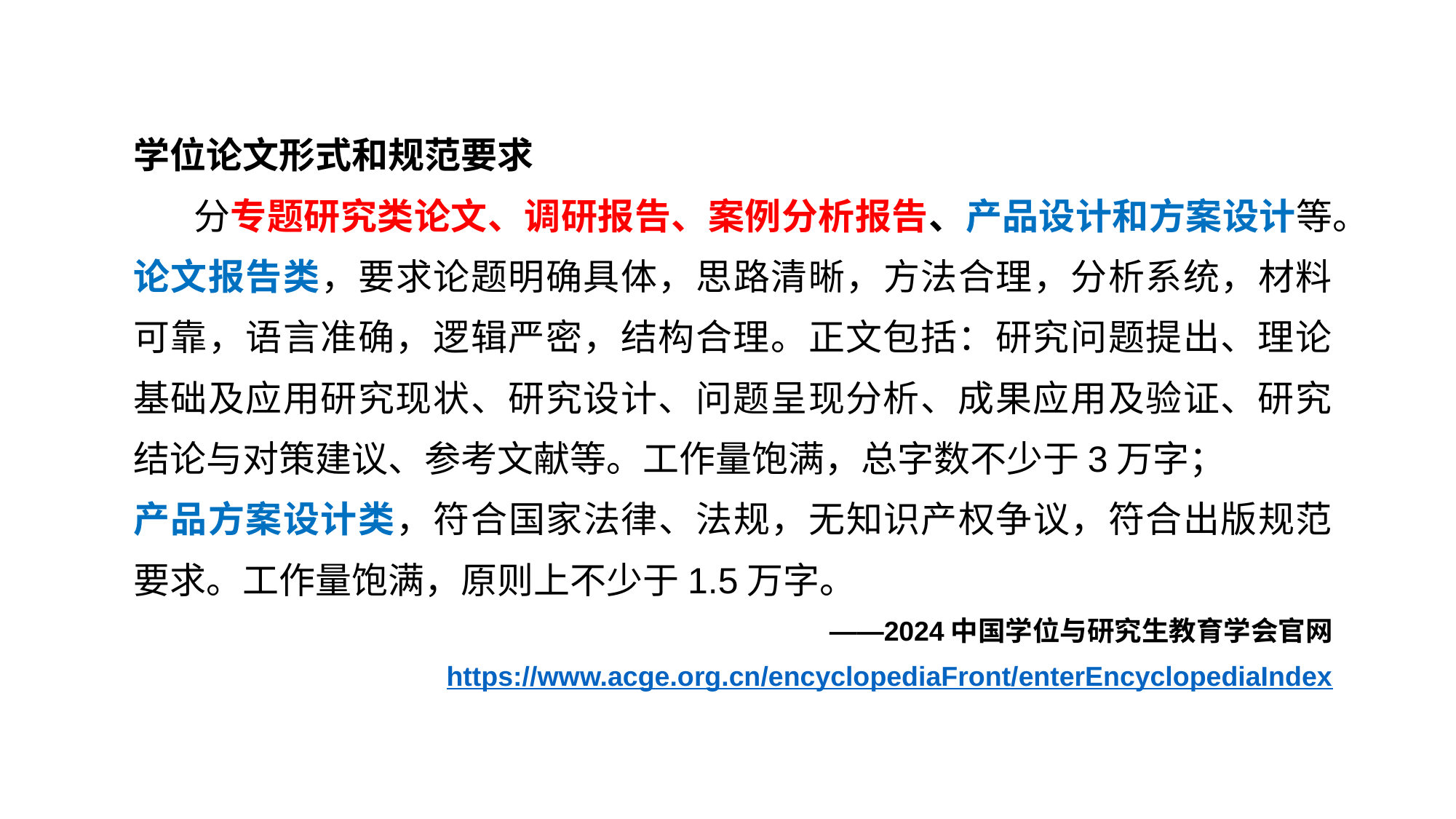

学位论文形式和规范要求
      分专题研究类论文、调研报告、案例分析报告、产品设计和方案设计等。
论文报告类，要求论题明确具体，思路清晰，方法合理，分析系统，材料可靠，语言准确，逻辑严密，结构合理。正文包括：研究问题提出、理论基础及应用研究现状、研究设计、问题呈现分析、成果应用及验证、研究结论与对策建议、参考文献等。工作量饱满，总字数不少于3万字；
产品方案设计类，符合国家法律、法规，无知识产权争议，符合出版规范要求。工作量饱满，原则上不少于1.5万字。
——2024中国学位与研究生教育学会官网
https://www.acge.org.cn/encyclopediaFront/enterEncyclopediaIndex